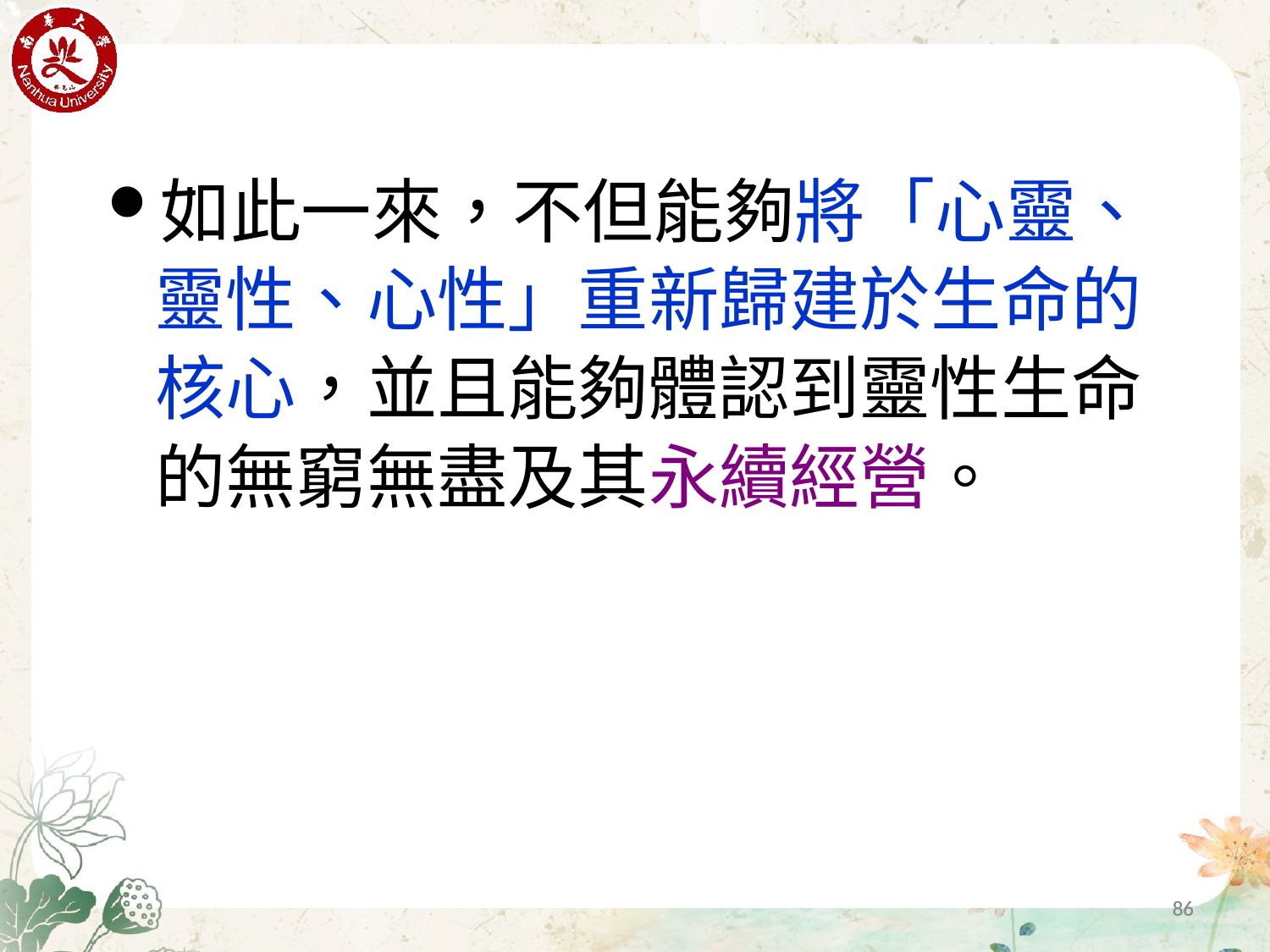

如此一來，不但能夠將「心靈、靈性、心性」重新歸建於生命的核心，並且能夠體認到靈性生命的無窮無盡及其永續經營。
86
86